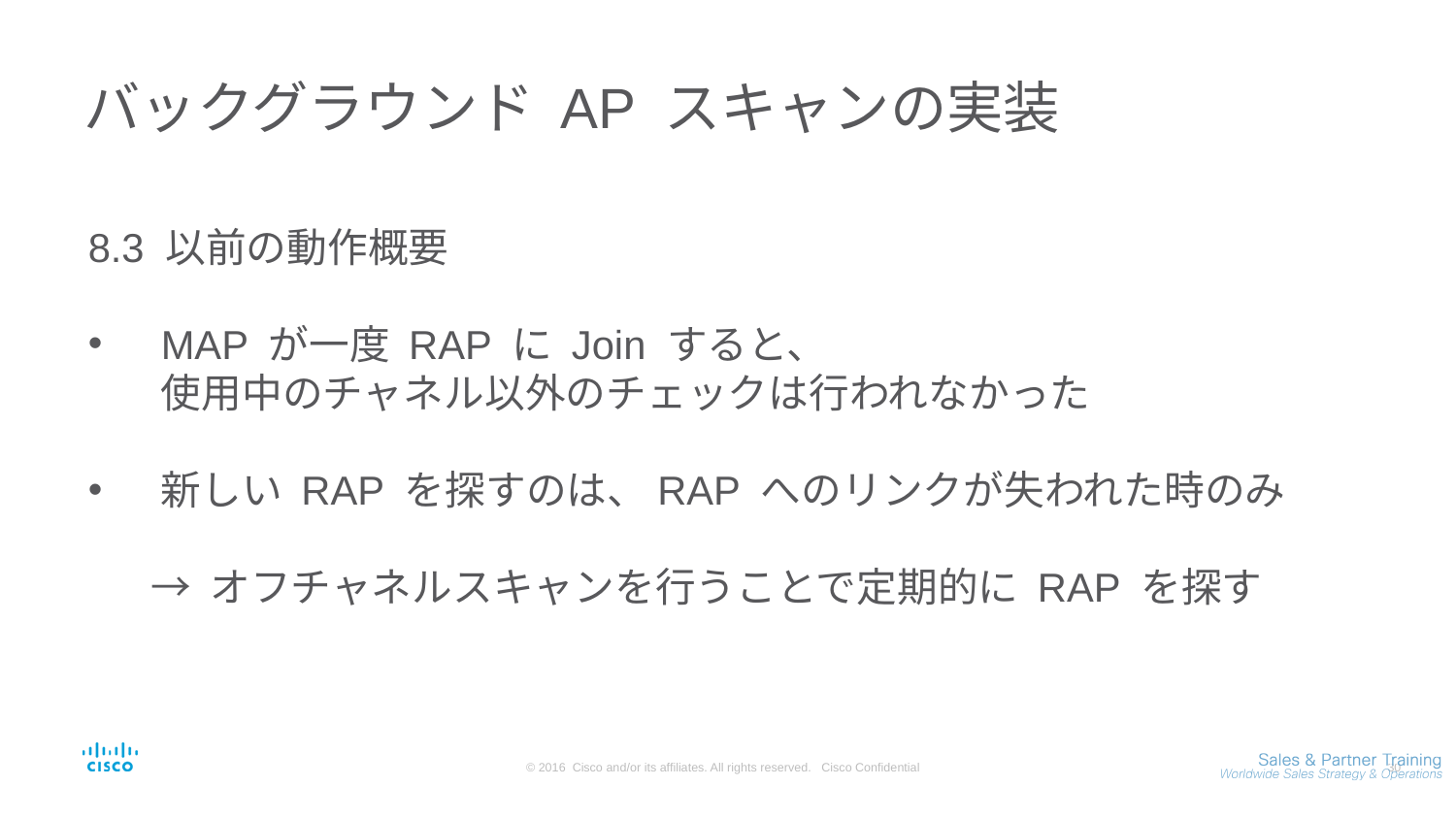

# バックグラウンド AP スキャンの実装
8.3 以前の動作概要
MAP が一度 RAP に Join すると、
使用中のチャネル以外のチェックは行われなかった

新しい RAP を探すのは、RAP へのリンクが失われた時のみ

       → オフチャネルスキャンを行うことで定期的に RAP を探す